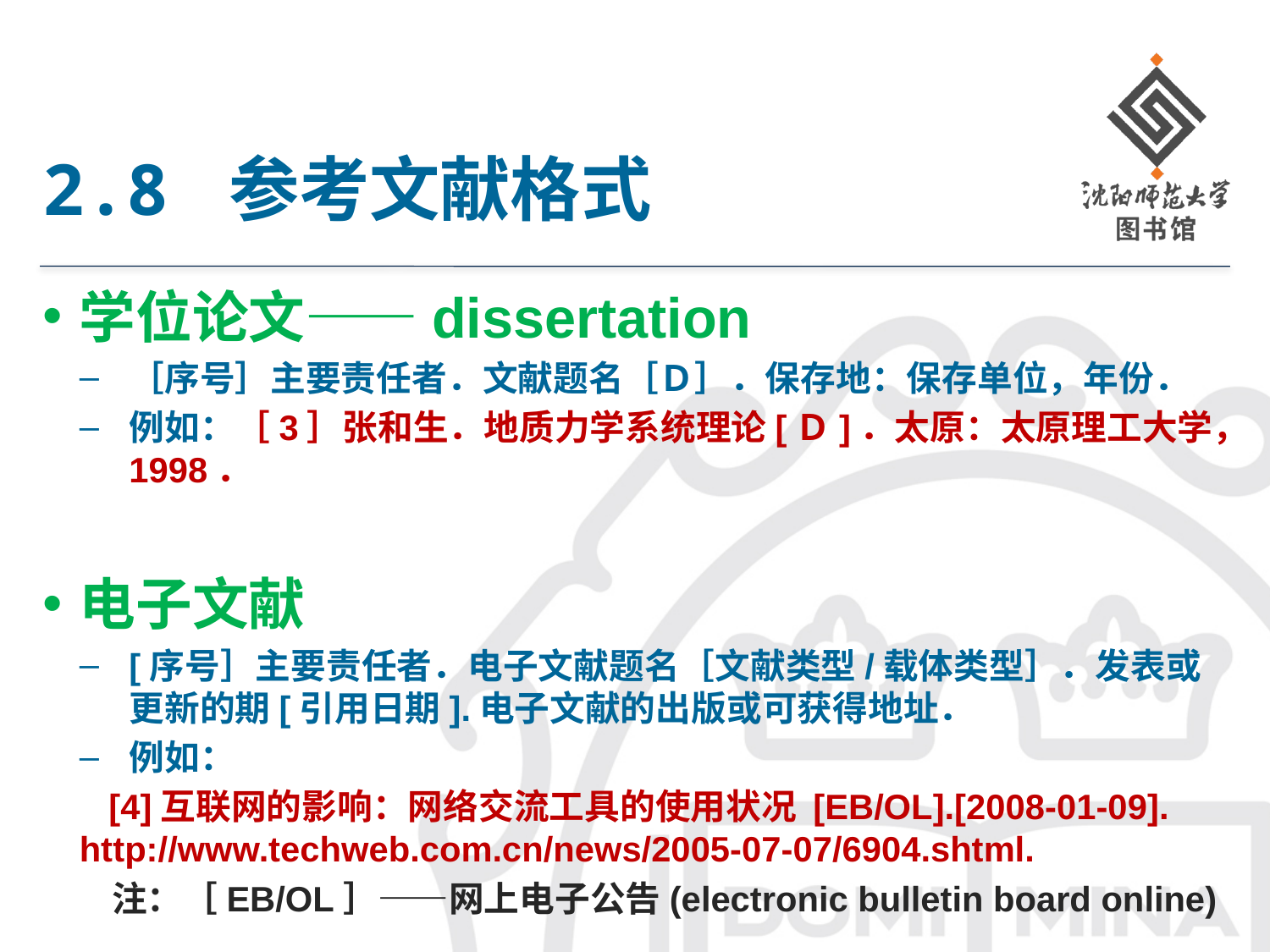

2.8 参考文献格式
学位论文——dissertation
［序号］主要责任者．文献题名［Ｄ］．保存地：保存单位，年份．
例如：［3］张和生．地质力学系统理论[Ｄ]．太原：太原理工大学，1998．

电子文献
[序号］主要责任者．电子文献题名［文献类型/载体类型］．发表或更新的期[引用日期].电子文献的出版或可获得地址．
例如：
   [4]互联网的影响：网络交流工具的使用状况 [EB/OL].[2008-01-09].  http://www.techweb.com.cn/news/2005-07-07/6904.shtml.
   注：［EB/OL］——网上电子公告(electronic bulletin board online)